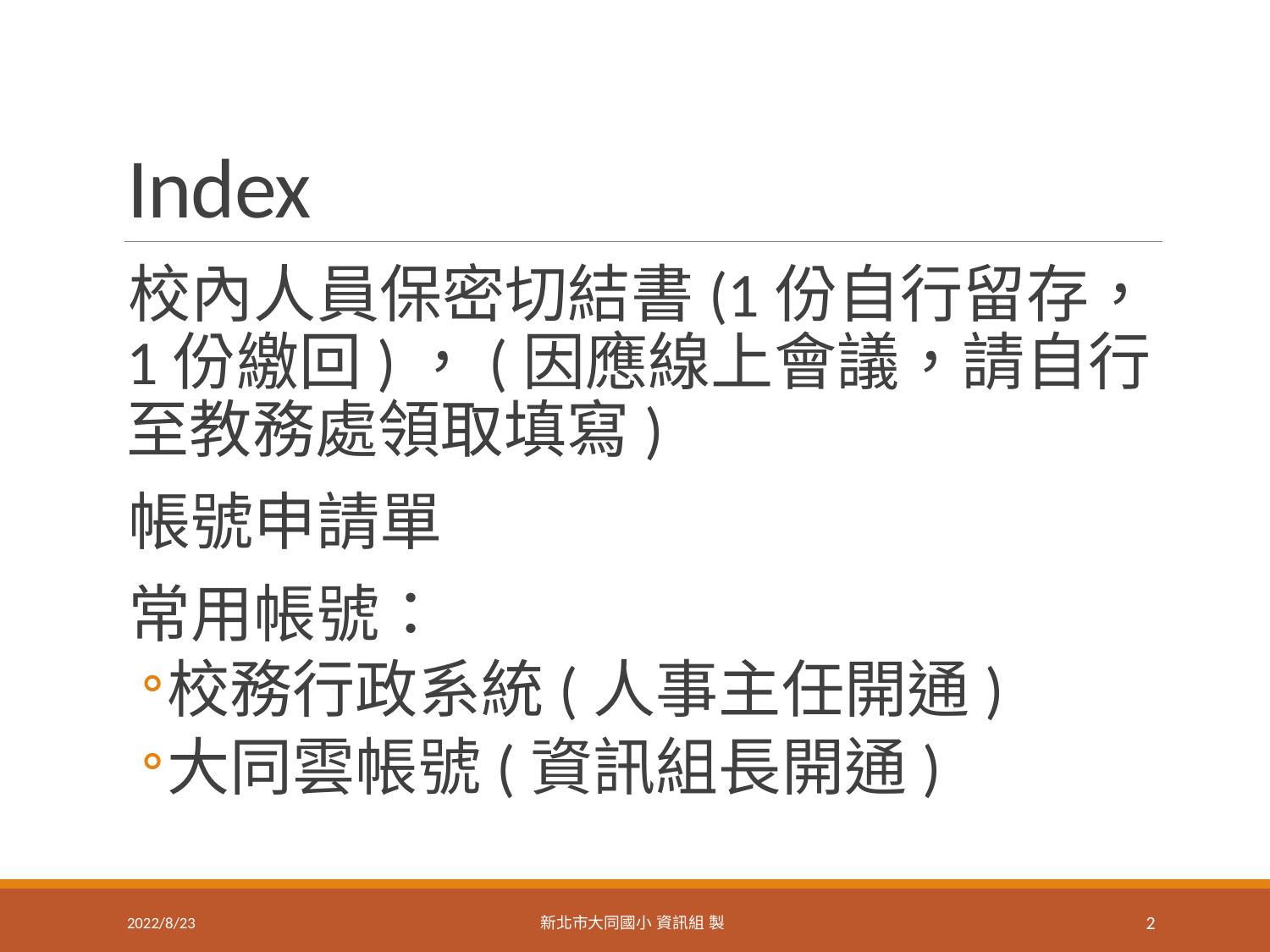

# Index
校內人員保密切結書(1份自行留存，1份繳回)，(因應線上會議，請自行至教務處領取填寫)
帳號申請單
常用帳號：
校務行政系統(人事主任開通)
大同雲帳號(資訊組長開通)
2022/8/23
新北市大同國小 資訊組 製
2